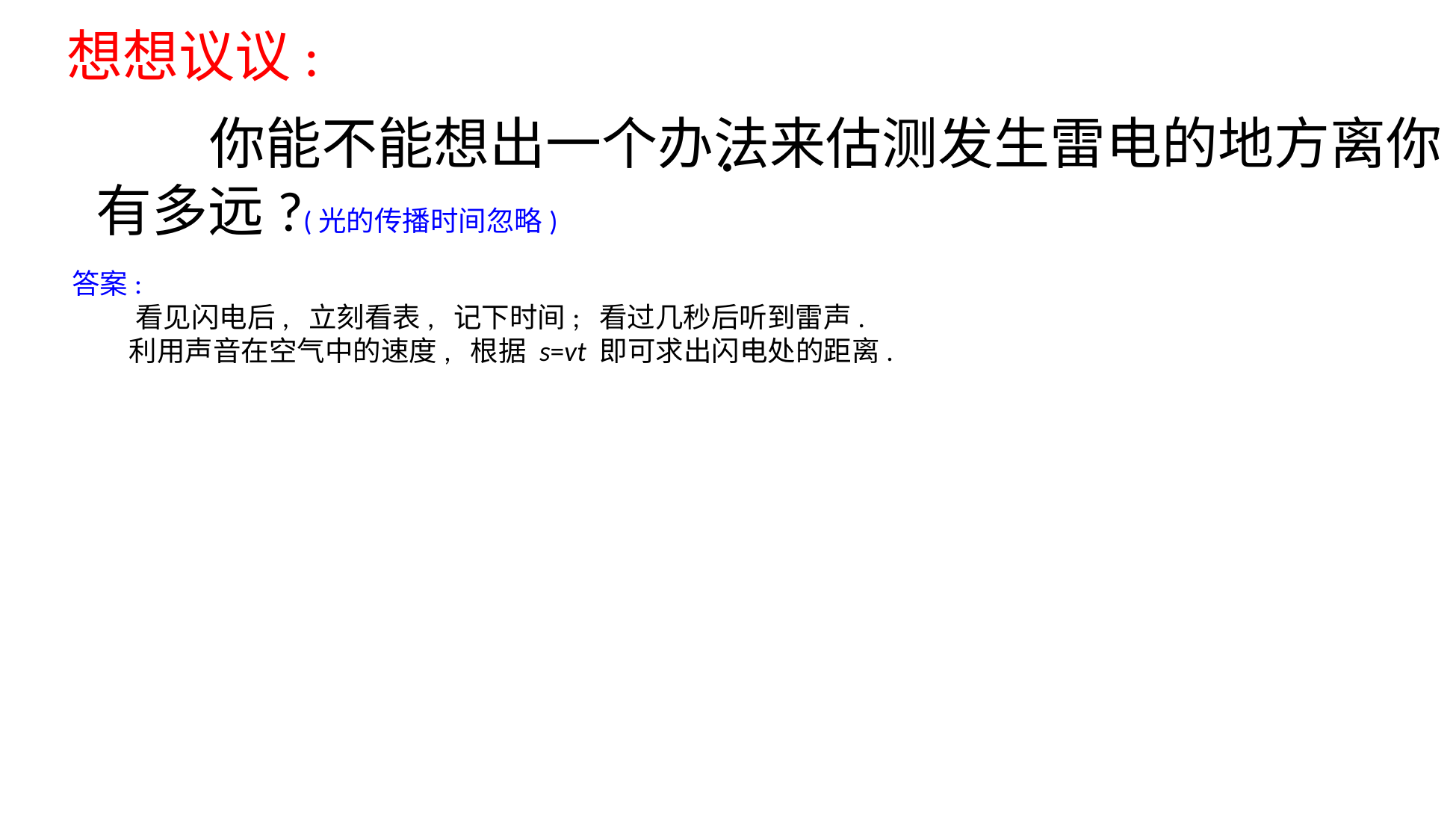

想想议议:
.
        你能不能想出一个办法来估测发生雷电的地方离你有多远?(光的传播时间忽略)
答案:
         看见闪电后,  立刻看表,  记下时间;  看过几秒后听到雷声.
        利用声音在空气中的速度,  根据 s=vt 即可求出闪电处的距离.